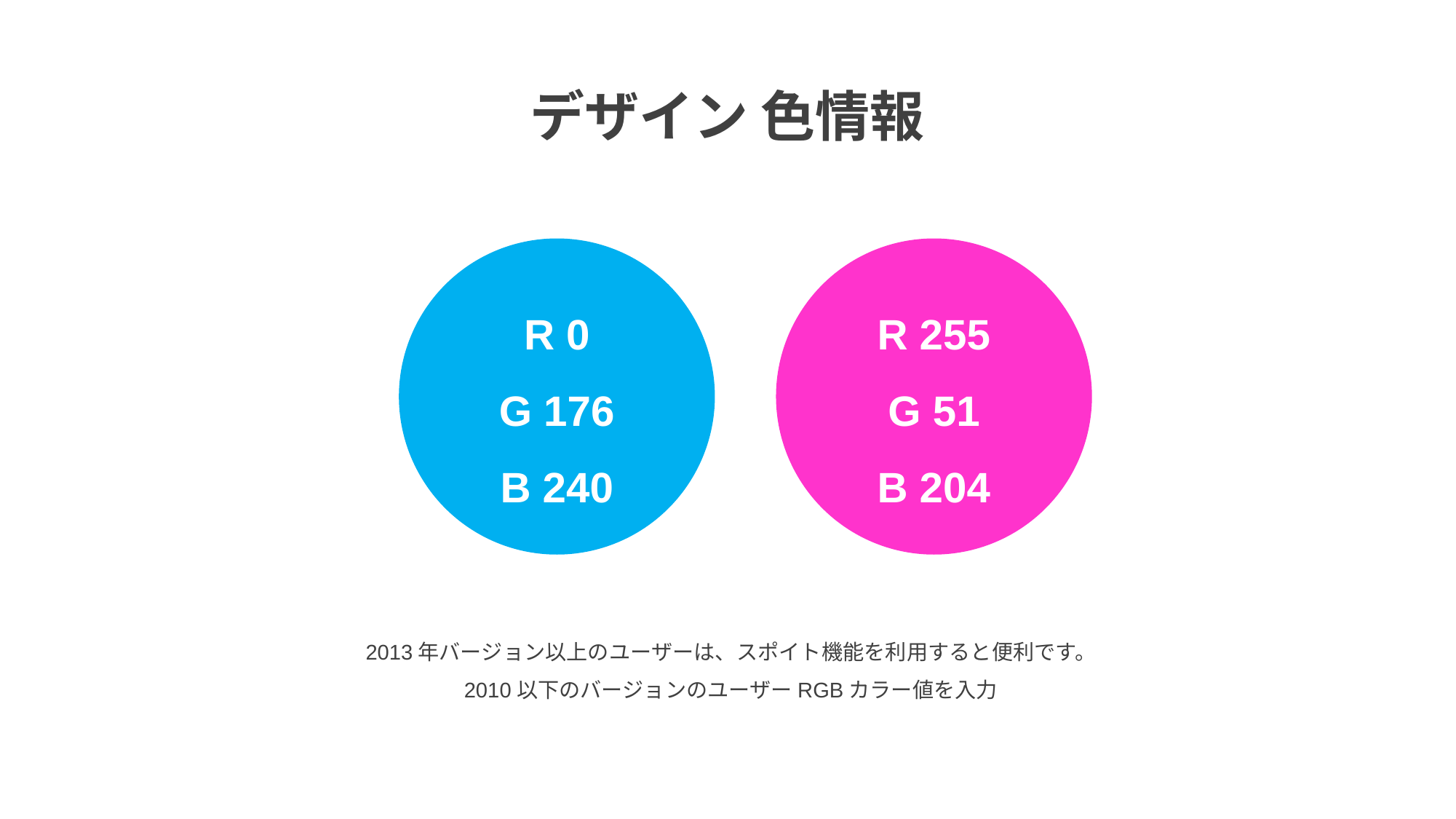

デザイン 色情報
R 0
G 176
B 240
R 255
G 51
B 204
2013年バージョン以上のユーザーは、スポイト機能を利用すると便利です。
2010以下のバージョンのユーザーRGBカラー値を入力